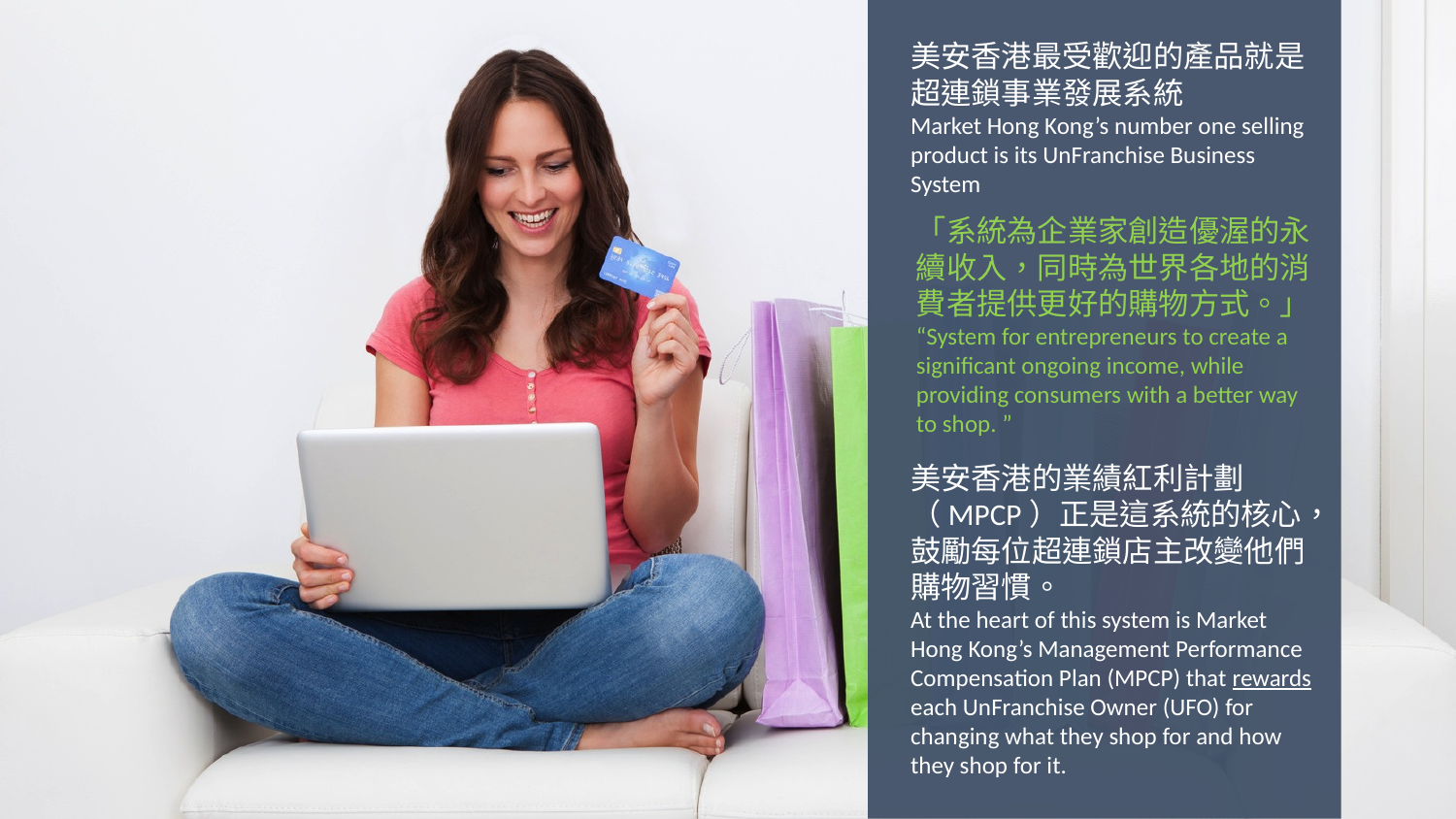

美安香港最受歡迎的產品就是超連鎖事業發展系統
Market Hong Kong’s number one selling product is its UnFranchise Business System
「系統為企業家創造優渥的永續收入，同時為世界各地的消費者提供更好的購物方式。」
“System for entrepreneurs to create a significant ongoing income, while providing consumers with a better way to shop. ”
美安香港的業績紅利計劃（MPCP）正是這系統的核心，鼓勵每位超連鎖店主改變他們購物習慣。
At the heart of this system is Market Hong Kong’s Management Performance Compensation Plan (MPCP) that rewards each UnFranchise Owner (UFO) for changing what they shop for and how they shop for it.